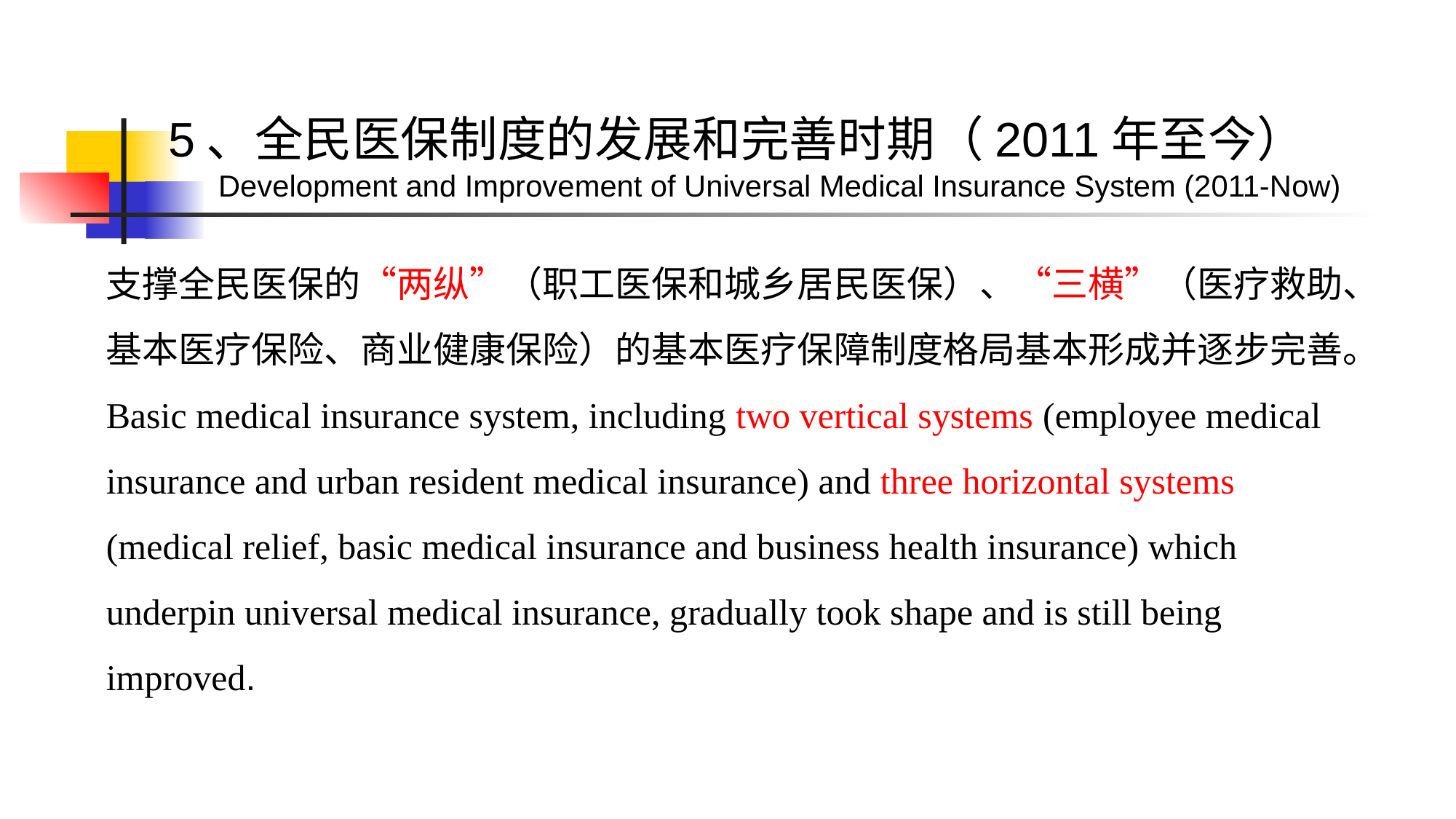

#
5、全民医保制度的发展和完善时期（2011年至今）
      Development and Improvement of Universal Medical Insurance System (2011-Now)
支撑全民医保的“两纵”（职工医保和城乡居民医保）、“三横”（医疗救助、基本医疗保险、商业健康保险）的基本医疗保障制度格局基本形成并逐步完善。
Basic medical insurance system, including two vertical systems (employee medical insurance and urban resident medical insurance) and three horizontal systems (medical relief, basic medical insurance and business health insurance) which underpin universal medical insurance, gradually took shape and is still being improved.